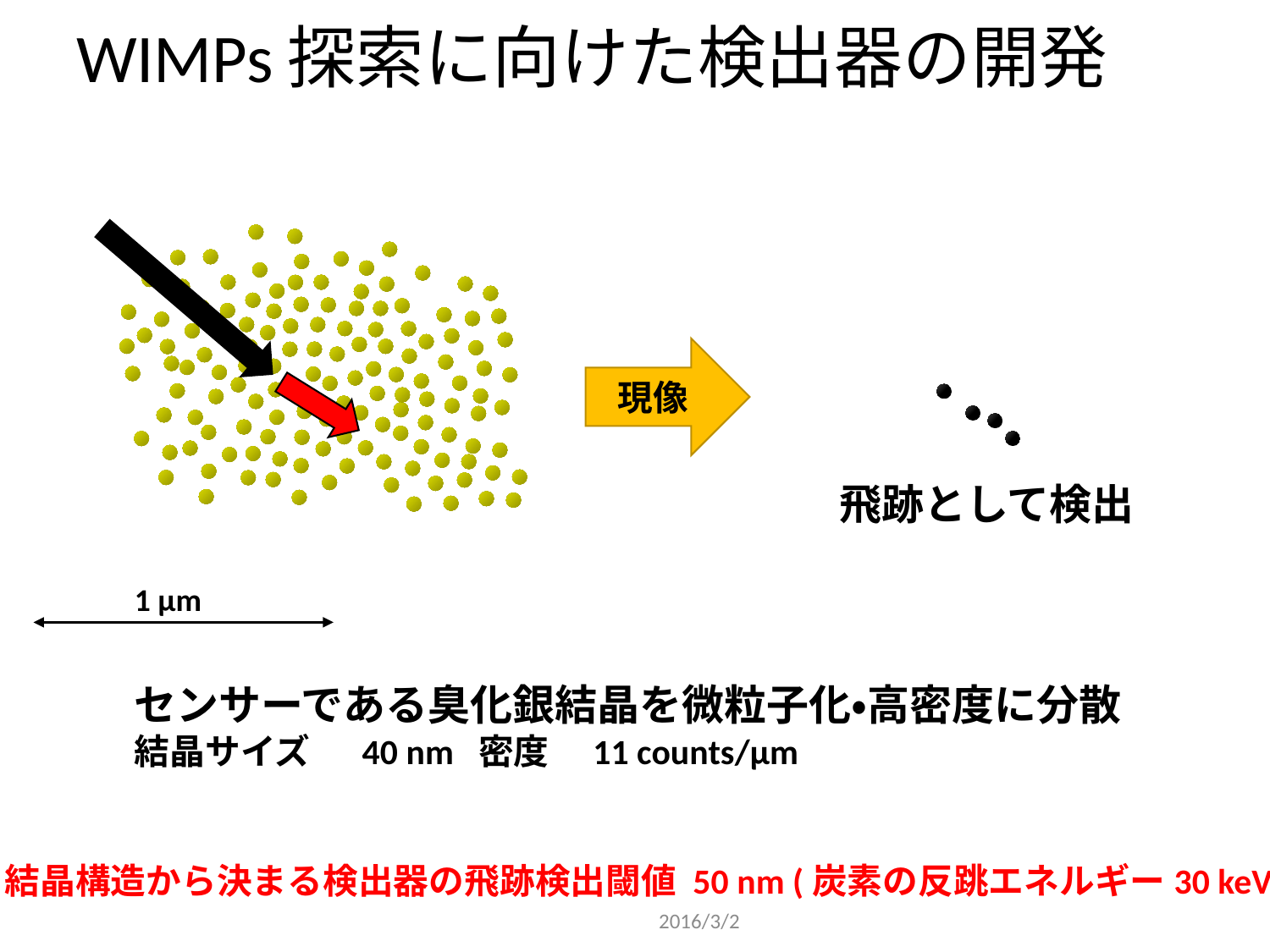

# WIMPs探索に向けた検出器の開発

現像

飛跡として検出

1 μm
センサーである臭化銀結晶を微粒子化・高密度に分散
結晶サイズ　 40 nm  密度　11 counts/μm

結晶構造から決まる検出器の飛跡検出閾値 50 nm (炭素の反跳エネルギー30 keV)